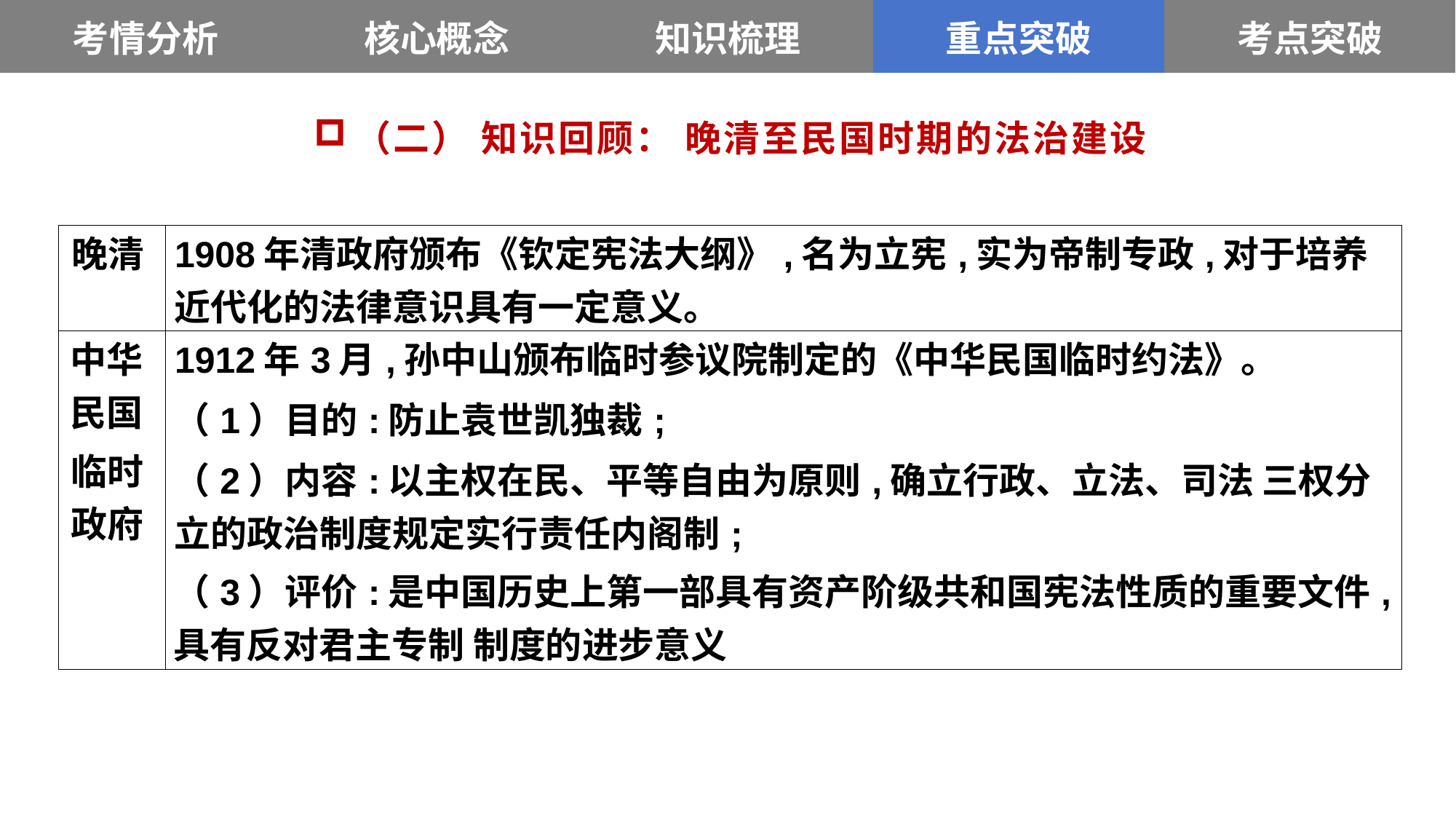

| 考情分析 | 核心概念 | 知识梳理 | 重点突破 | 考点突破 |
| --- | --- | --- | --- | --- |
（二） 知识回顾： 晚清至民国时期的法治建设
| 晚清 | 1908年清政府颁布《钦定宪法大纲》,名为立宪,实为帝制专政,对于培养近代化的法律意识具有一定意义。 |
| --- | --- |
| 中华民国 临时政府 | 1912年3月,孙中山颁布临时参议院制定的《中华民国临时约法》。 （1）目的:防止袁世凯独裁; （2）内容:以主权在民、平等自由为原则,确立行政、立法、司法 三权分立的政治制度规定实行责任内阁制; （3）评价:是中国历史上第一部具有资产阶级共和国宪法性质的重要文件,具有反对君主专制 制度的进步意义 |